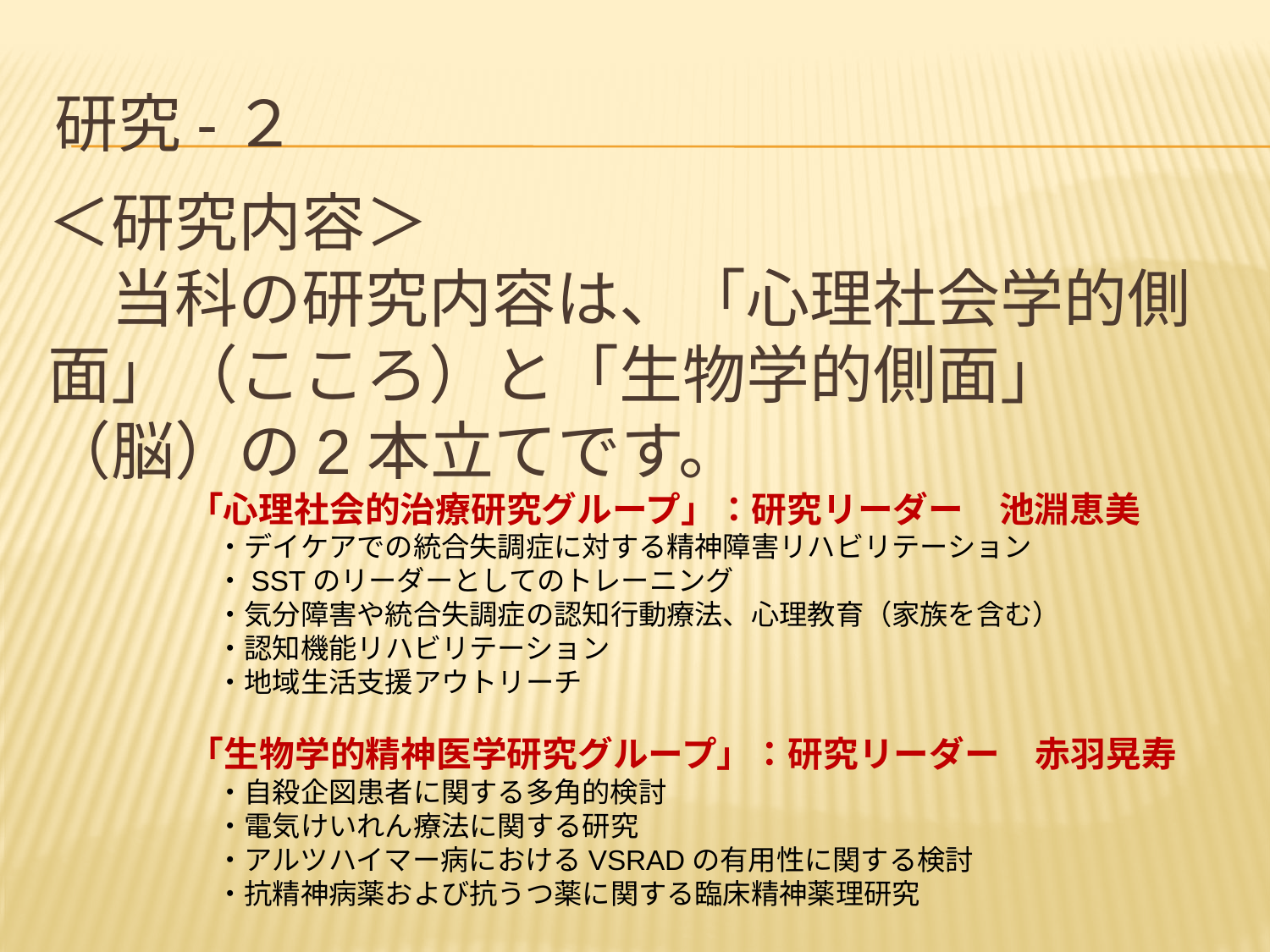

# 研究-２
＜研究内容＞
　当科の研究内容は、「心理社会学的側面」（こころ）と「生物学的側面」（脳）の2本立てです。
　　　　　「心理社会的治療研究グループ」：研究リーダー　池淵恵美
　　　　　　・デイケアでの統合失調症に対する精神障害リハビリテーション
　　　　　　・SSTのリーダーとしてのトレーニング
　　　　　　・気分障害や統合失調症の認知行動療法、心理教育（家族を含む）
　　　　　　・認知機能リハビリテーション
　　　　　　・地域生活支援アウトリーチ

　　　　「生物学的精神医学研究グループ」：研究リーダー　赤羽晃寿
　　　　　　・自殺企図患者に関する多角的検討
　　　　　　・電気けいれん療法に関する研究
　　　　　　・アルツハイマー病におけるVSRADの有用性に関する検討
　　　　　　・抗精神病薬および抗うつ薬に関する臨床精神薬理研究